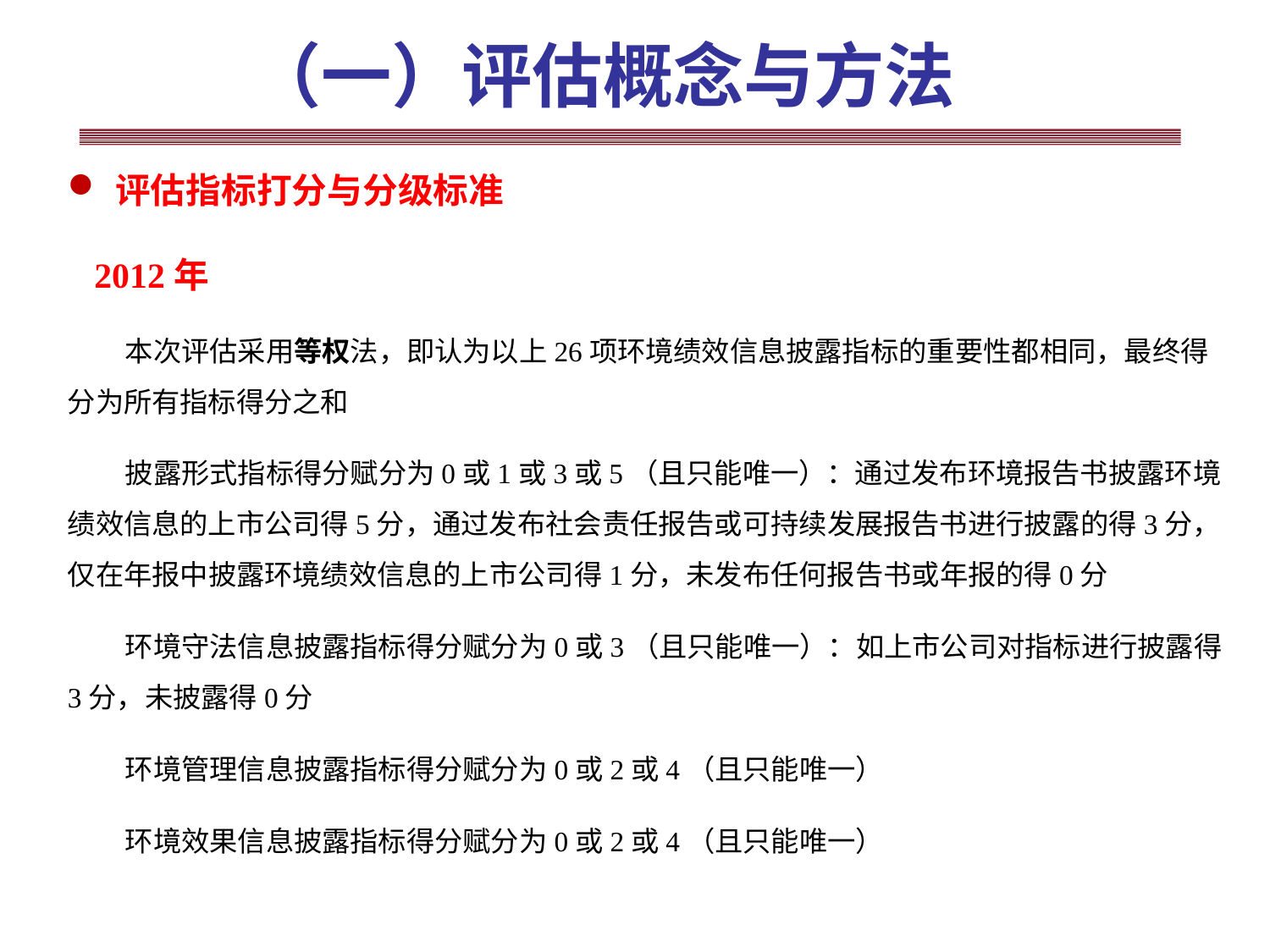

# （一）评估概念与方法

评估指标打分与分级标准
   2012年
        本次评估采用等权法，即认为以上26项环境绩效信息披露指标的重要性都相同，最终得分为所有指标得分之和
        披露形式指标得分赋分为0或1或3或5（且只能唯一）：通过发布环境报告书披露环境绩效信息的上市公司得5分，通过发布社会责任报告或可持续发展报告书进行披露的得3分，仅在年报中披露环境绩效信息的上市公司得1分，未发布任何报告书或年报的得0分
        环境守法信息披露指标得分赋分为0或3（且只能唯一）：如上市公司对指标进行披露得3分，未披露得0分
        环境管理信息披露指标得分赋分为0或2或4（且只能唯一）
        环境效果信息披露指标得分赋分为0或2或4（且只能唯一）